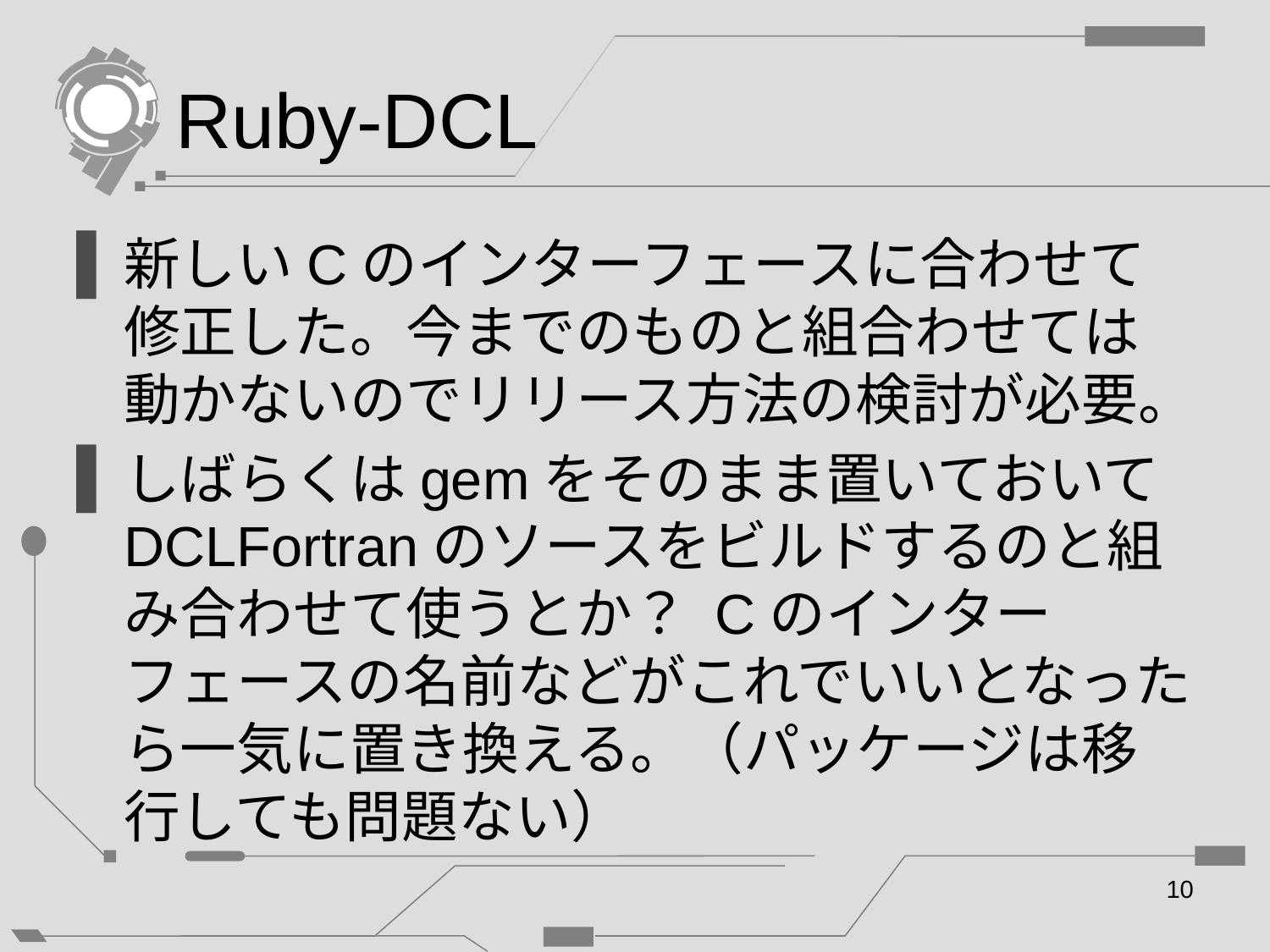

# Ruby-DCL
新しいCのインターフェースに合わせて修正した。今までのものと組合わせては動かないのでリリース方法の検討が必要。
しばらくはgemをそのまま置いておいてDCLFortranのソースをビルドするのと組み合わせて使うとか？ Cのインターフェースの名前などがこれでいいとなったら一気に置き換える。（パッケージは移行しても問題ない）
10